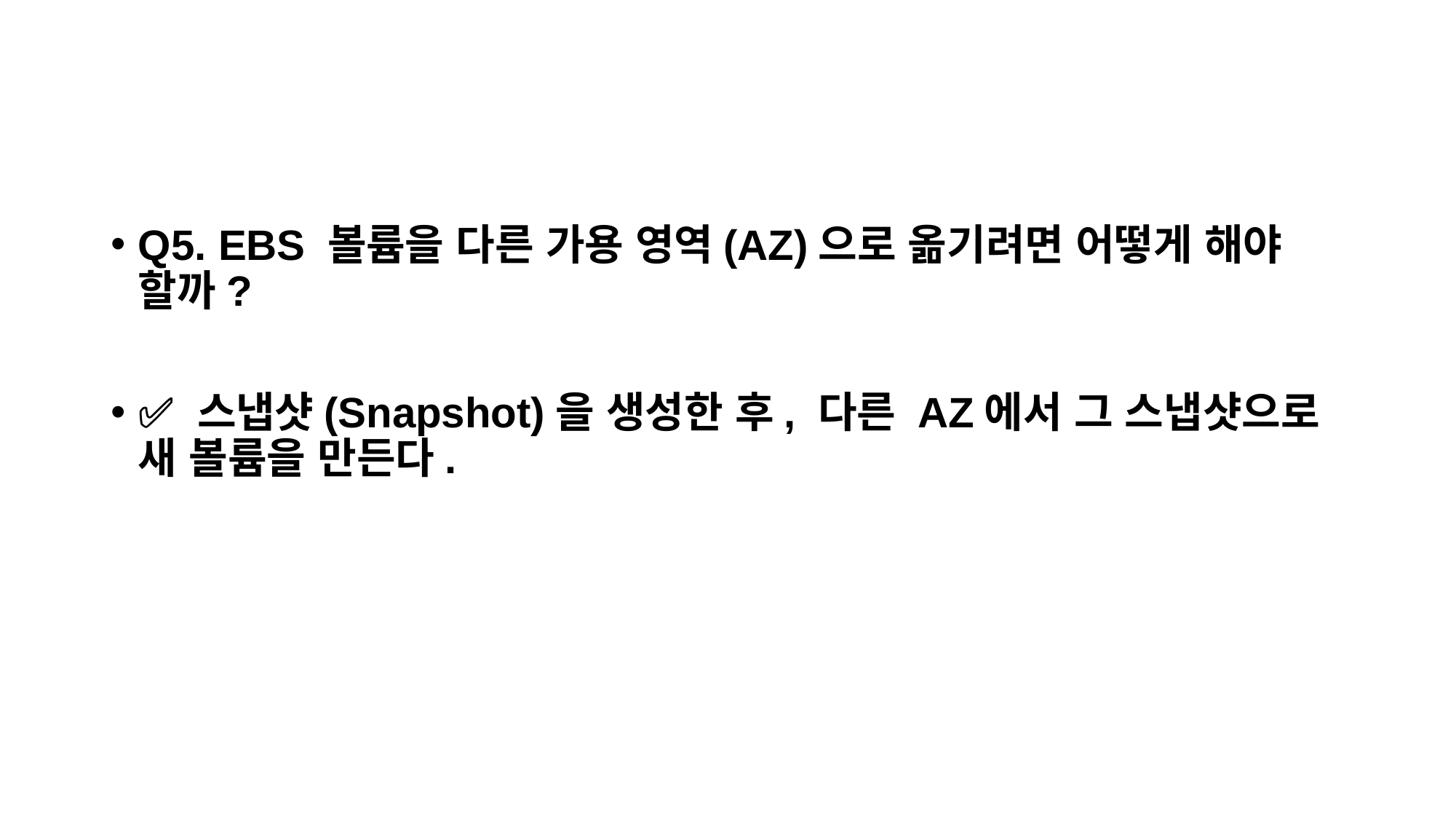

Q5. EBS 볼륨을 다른 가용 영역(AZ)으로 옮기려면 어떻게 해야 할까?

✅ 스냅샷(Snapshot)을 생성한 후, 다른 AZ에서 그 스냅샷으로 새 볼륨을 만든다.